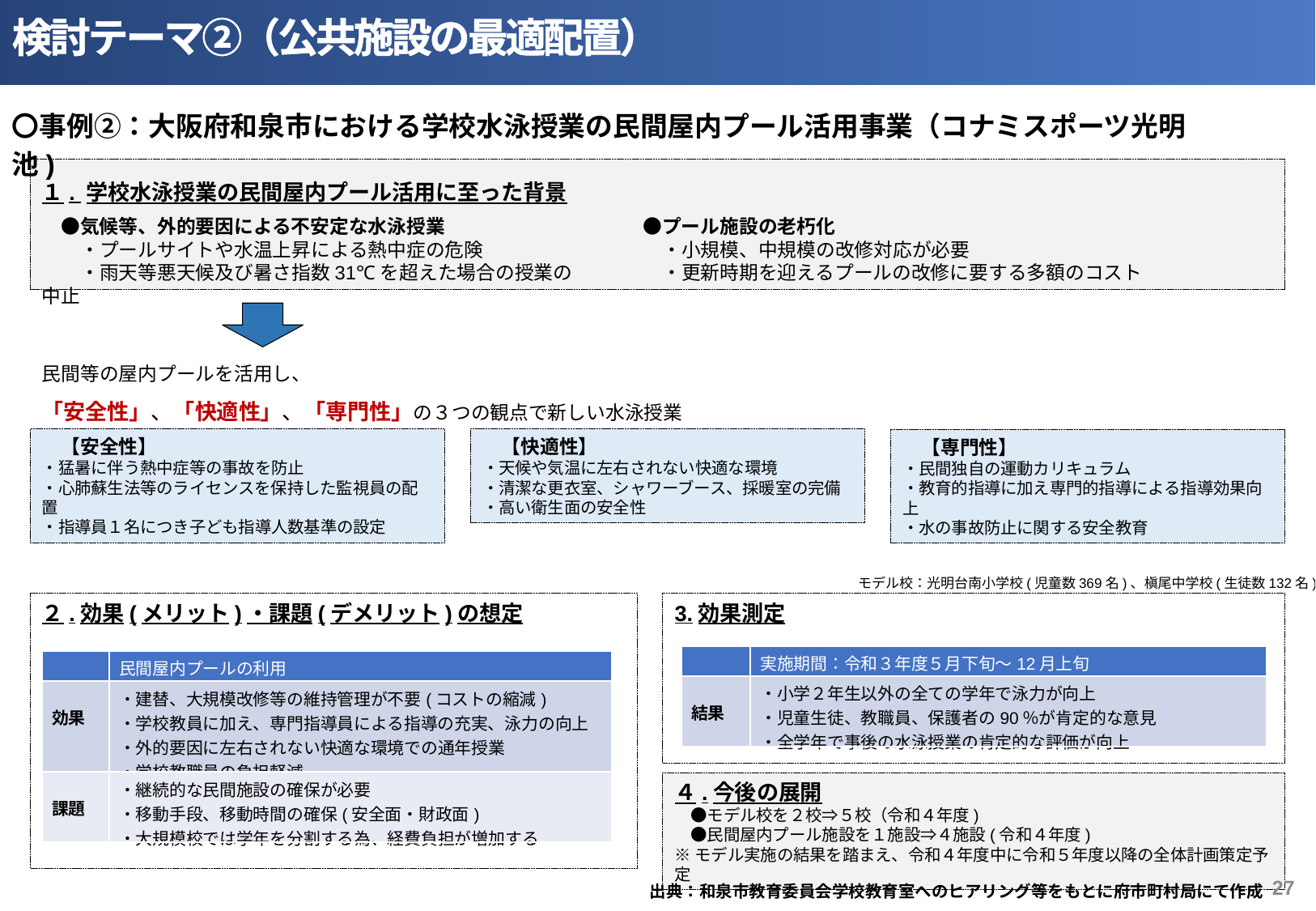

検討テーマ②（公共施設の最適配置）
〇事例➁：大阪府和泉市における学校水泳授業の民間屋内プール活用事業（コナミスポーツ光明池)
１. 学校水泳授業の民間屋内プール活用に至った背景

　●プール施設の老朽化
　　・小規模、中規模の改修対応が必要
　　・更新時期を迎えるプールの改修に要する多額のコスト
　●気候等、外的要因による不安定な水泳授業
　　・プールサイトや水温上昇による熱中症の危険
　　・雨天等悪天候及び暑さ指数31℃を超えた場合の授業の中止

民間等の屋内プールを活用し、
「安全性」、「快適性」、「専門性」の３つの観点で新しい水泳授業を推進。
　【快適性】
・天候や気温に左右されない快適な環境
・清潔な更衣室、シャワーブース、採暖室の完備
・高い衛生面の安全性
　【安全性】
・猛暑に伴う熱中症等の事故を防止
・心肺蘇生法等のライセンスを保持した監視員の配置
・指導員１名につき子ども指導人数基準の設定
　【専門性】
・民間独自の運動カリキュラム
・教育的指導に加え専門的指導による指導効果向上
・水の事故防止に関する安全教育
モデル校：光明台南小学校(児童数369名)、槇尾中学校(生徒数132名)
２.効果(メリット)・課題(デメリット)の想定

3.効果測定

|  | 実施期間：令和３年度５月下旬～12月上旬 |
| --- | --- |
| 結果 | ・小学２年生以外の全ての学年で泳力が向上 ・児童生徒、教職員、保護者の90％が肯定的な意見 ・全学年で事後の水泳授業の肯定的な評価が向上 |
|  | 民間屋内プールの利用 |
| --- | --- |
| 効果 | ・建替、大規模改修等の維持管理が不要(コストの縮減) ・学校教員に加え、専門指導員による指導の充実、泳力の向上 ・外的要因に左右されない快適な環境での通年授業 ・学校教職員の負担軽減 |
| 課題 | ・継続的な民間施設の確保が必要 ・移動手段、移動時間の確保(安全面・財政面) ・大規模校では学年を分割する為、経費負担が増加する |
４.今後の展開
　●モデル校を２校⇒５校（令和４年度)
　●民間屋内プール施設を１施設⇒４施設(令和４年度)
※モデル実施の結果を踏まえ、令和４年度中に令和５年度以降の全体計画策定予定
27
出典：和泉市教育委員会学校教育室へのヒアリング等をもとに府市町村局にて作成